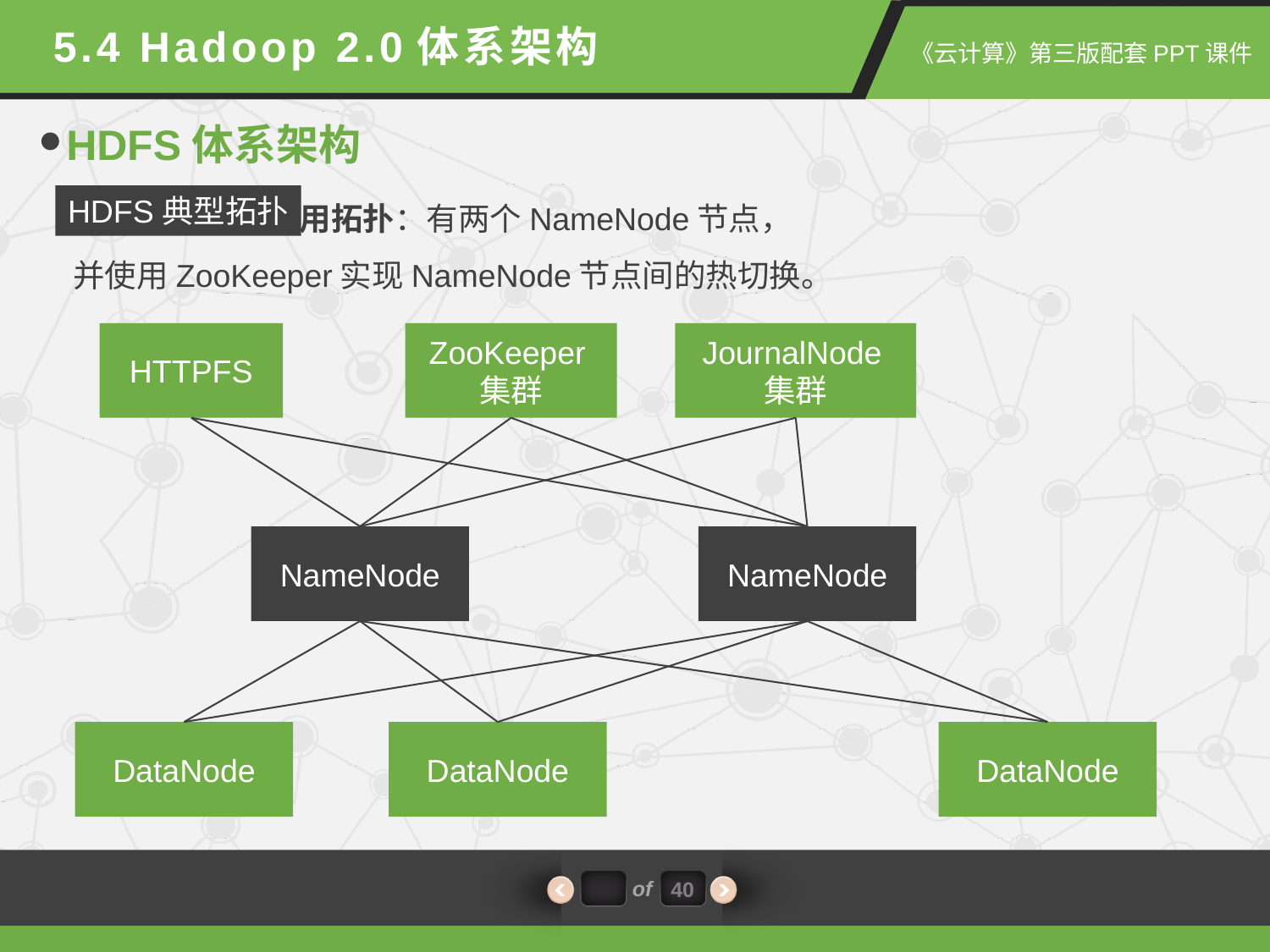

5.4 Hadoop 2.0体系架构
HDFS体系架构

                          商用拓扑：有两个NameNode节点，
并使用ZooKeeper实现NameNode节点间的热切换。
HDFS典型拓扑
HTTPFS
ZooKeeper集群
JournalNode集群
NameNode
NameNode
DataNode
DataNode
DataNode
16